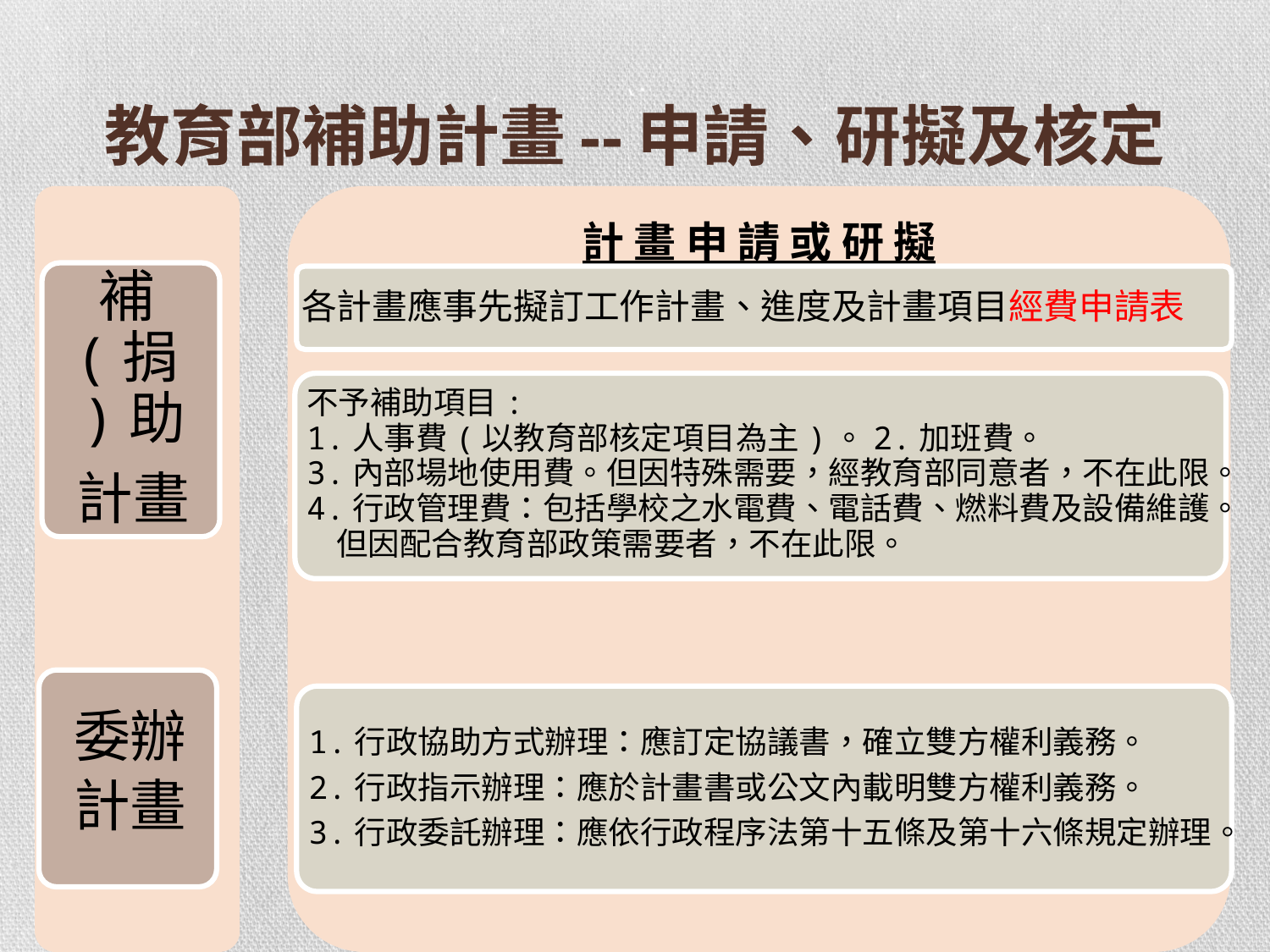

# 教育部補助計畫--申請、研擬及核定

補(捐)助
計畫
委辦
計畫
計 畫 申 請 或 研 擬
各計畫應事先擬訂工作計畫、進度及計畫項目經費申請表
不予補助項目:
1.人事費(以教育部核定項目為主)。2.加班費。
3.內部場地使用費。但因特殊需要，經教育部同意者，不在此限。
4.行政管理費：包括學校之水電費、電話費、燃料費及設備維護。
   但因配合教育部政策需要者，不在此限。

1.行政協助方式辦理：應訂定協議書，確立雙方權利義務。
2.行政指示辦理：應於計畫書或公文內載明雙方權利義務。
3.行政委託辦理：應依行政程序法第十五條及第十六條規定辦理。
19